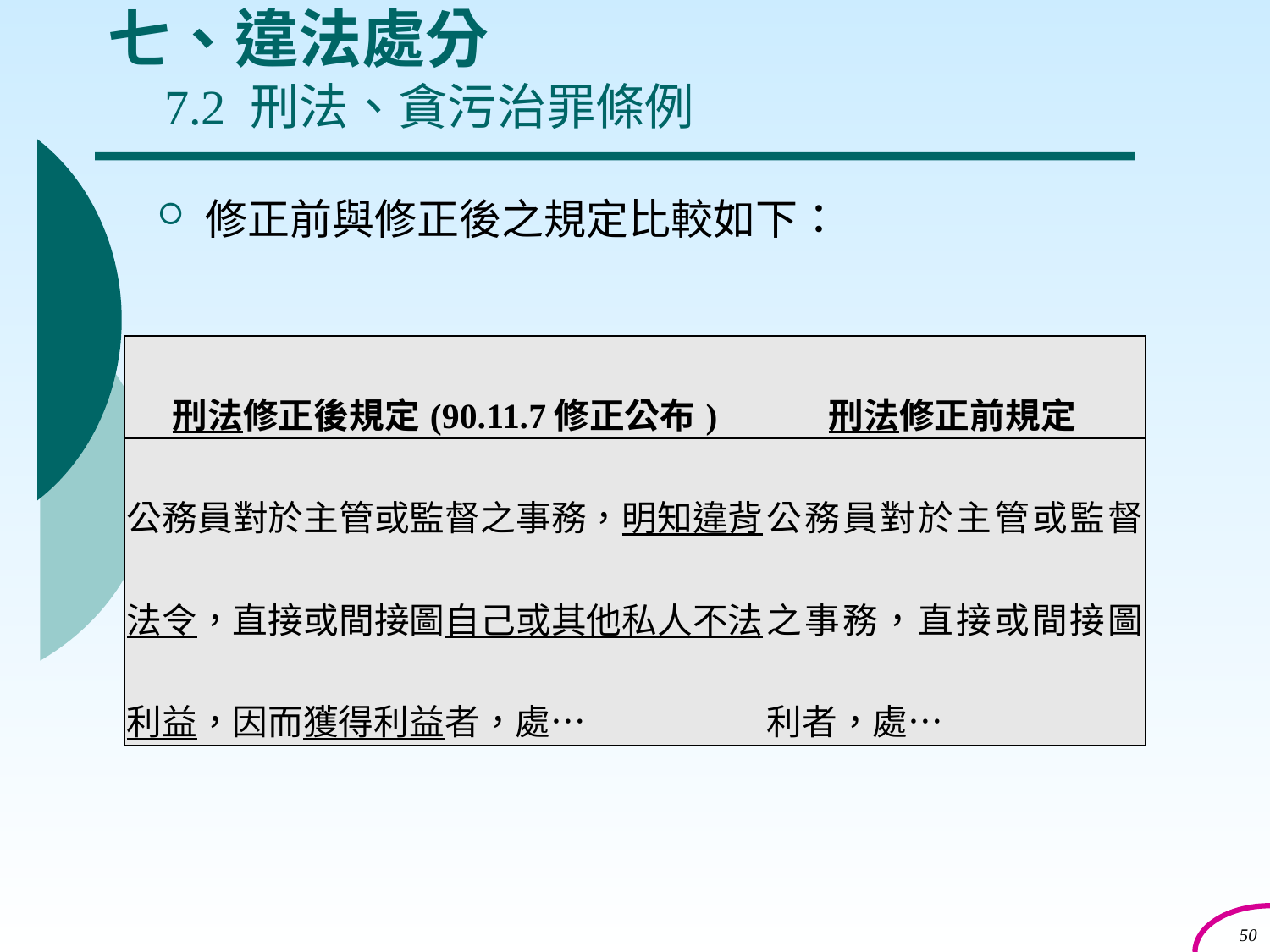

# 七、違法處分 7.2 刑法、貪污治罪條例
修正前與修正後之規定比較如下：
| 刑法修正後規定(90.11.7修正公布) | 刑法修正前規定 |
| --- | --- |
| 公務員對於主管或監督之事務，明知違背法令，直接或間接圖自己或其他私人不法利益，因而獲得利益者，處… | 公務員對於主管或監督之事務，直接或間接圖利者，處… |
50